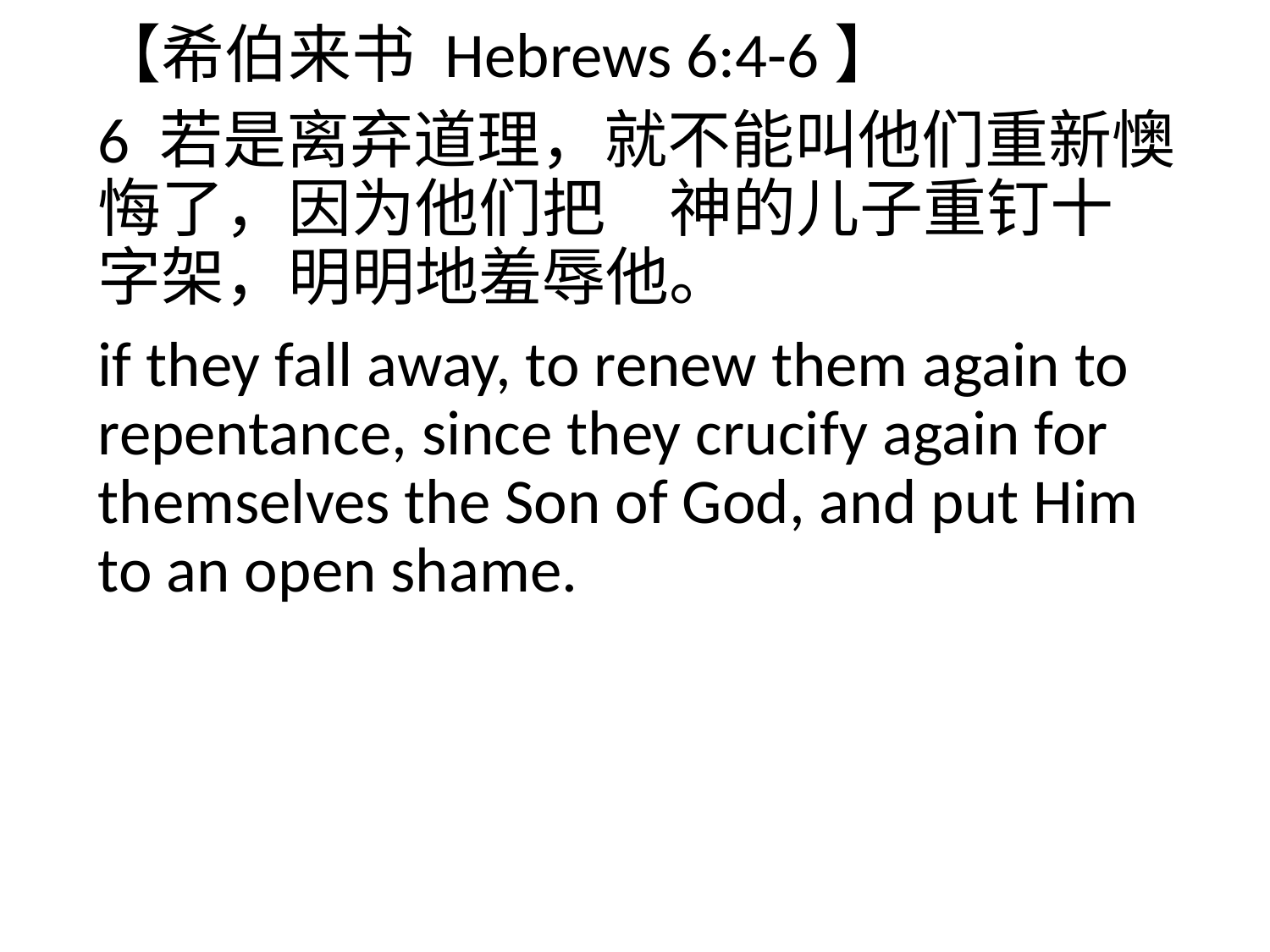

【希伯来书 Hebrews 6:4-6】
6 若是离弃道理，就不能叫他们重新懊悔了，因为他们把　神的儿子重钉十字架，明明地羞辱他。
if they fall away, to renew them again to repentance, since they crucify again for themselves the Son of God, and put Him to an open shame.